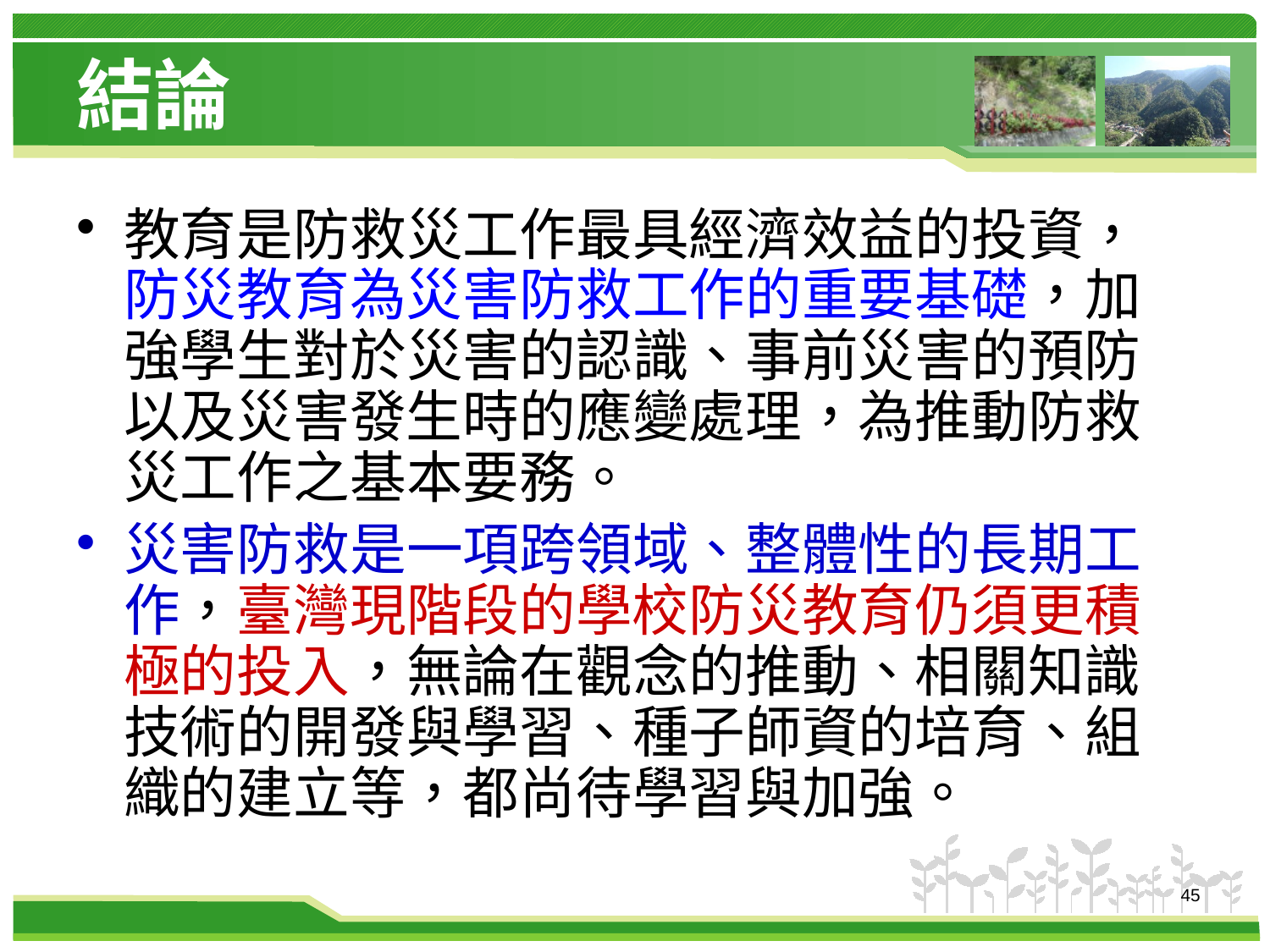

# 結論
教育是防救災工作最具經濟效益的投資，防災教育為災害防救工作的重要基礎，加強學生對於災害的認識、事前災害的預防以及災害發生時的應變處理，為推動防救災工作之基本要務。
災害防救是一項跨領域、整體性的長期工作，臺灣現階段的學校防災教育仍須更積極的投入，無論在觀念的推動、相關知識技術的開發與學習、種子師資的培育、組織的建立等，都尚待學習與加強。
45